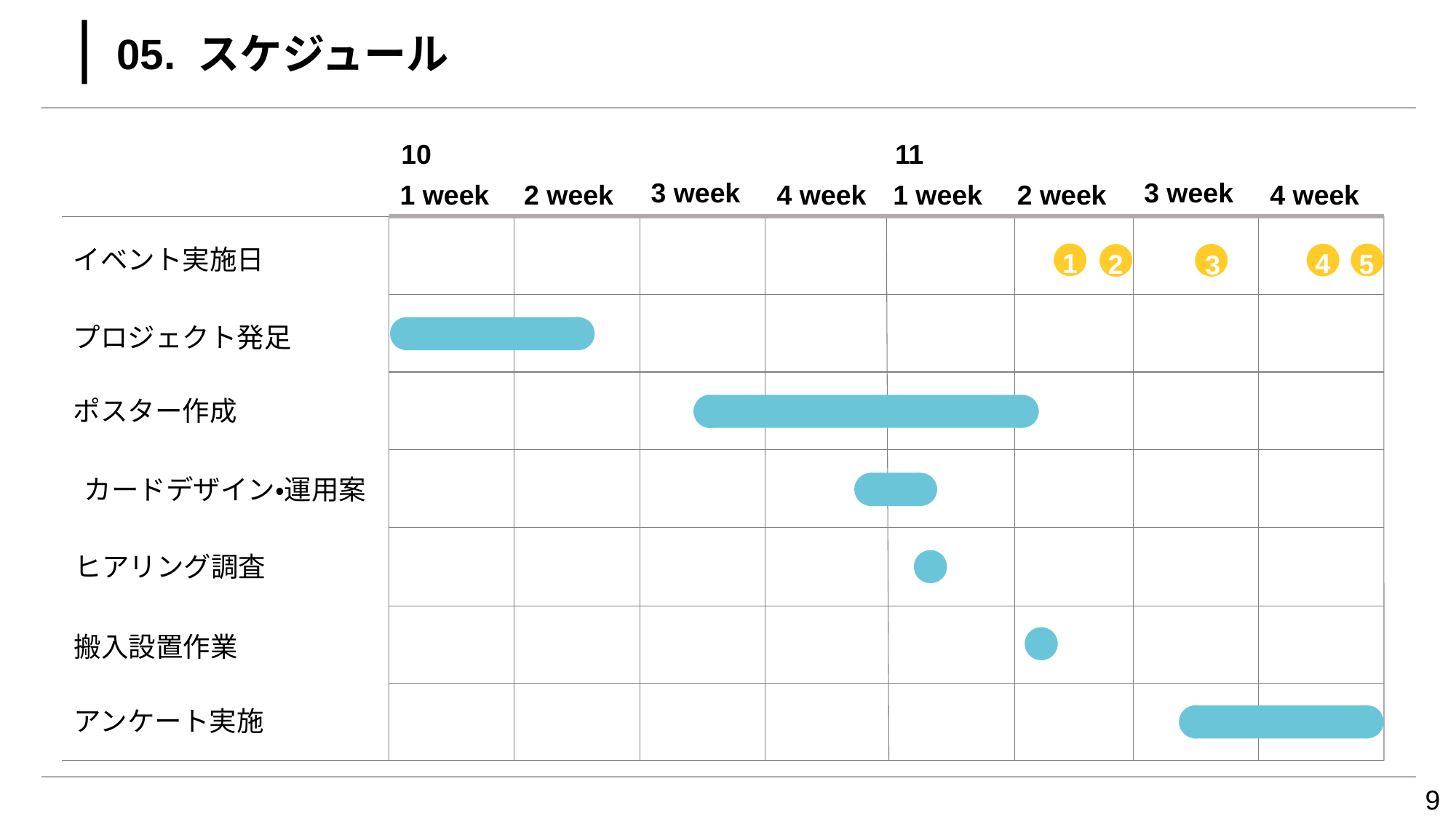

05. スケジュール
11
10
3 week
3 week
1 week
2 week
4 week
1 week
2 week
4 week

イベント実施日
4
1
2
5
3

プロジェクト発足

ポスター作成

カードデザイン・運用案

ヒアリング調査

搬入設置作業

アンケート実施

9